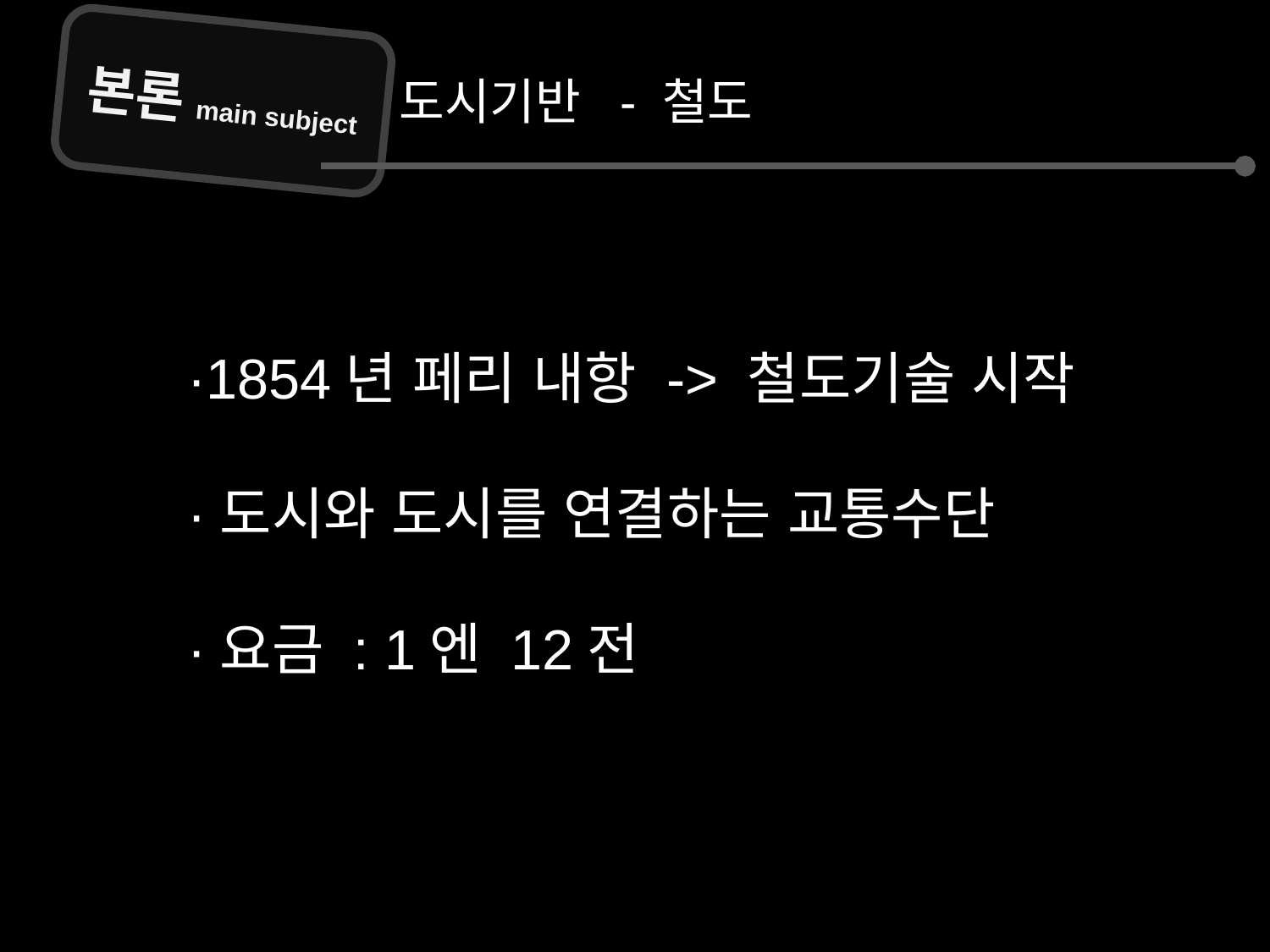

본론main subject
도시기반  - 철도
·1854년 페리 내항 -> 철도기술 시작

·도시와 도시를 연결하는 교통수단

·요금 : 1엔 12전